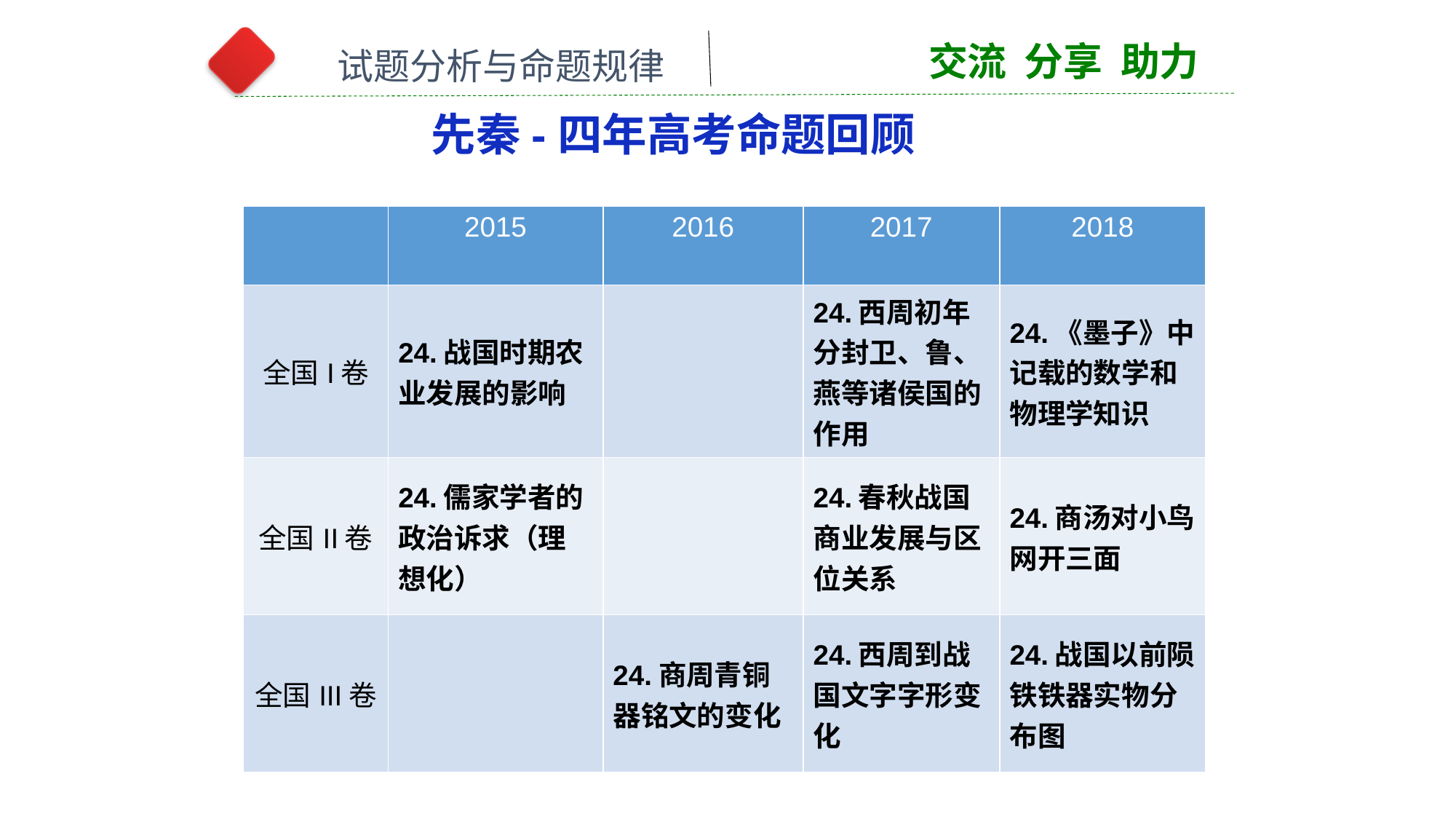

交流  分享  助力

试题分析与命题规律
先秦-四年高考命题回顾
|  | 2015 | 2016 | 2017 | 2018 |
| --- | --- | --- | --- | --- |
| 全国I卷 | 24.战国时期农业发展的影响 |  | 24.西周初年分封卫、鲁、燕等诸侯国的作用 | 24.《墨子》中记载的数学和物理学知识 |
| 全国II卷 | 24.儒家学者的政治诉求（理想化） |  | 24.春秋战国商业发展与区位关系 | 24.商汤对小鸟网开三面 |
| 全国III卷 |  | 24.商周青铜器铭文的变化 | 24.西周到战国文字字形变化 | 24.战国以前陨铁铁器实物分布图 |